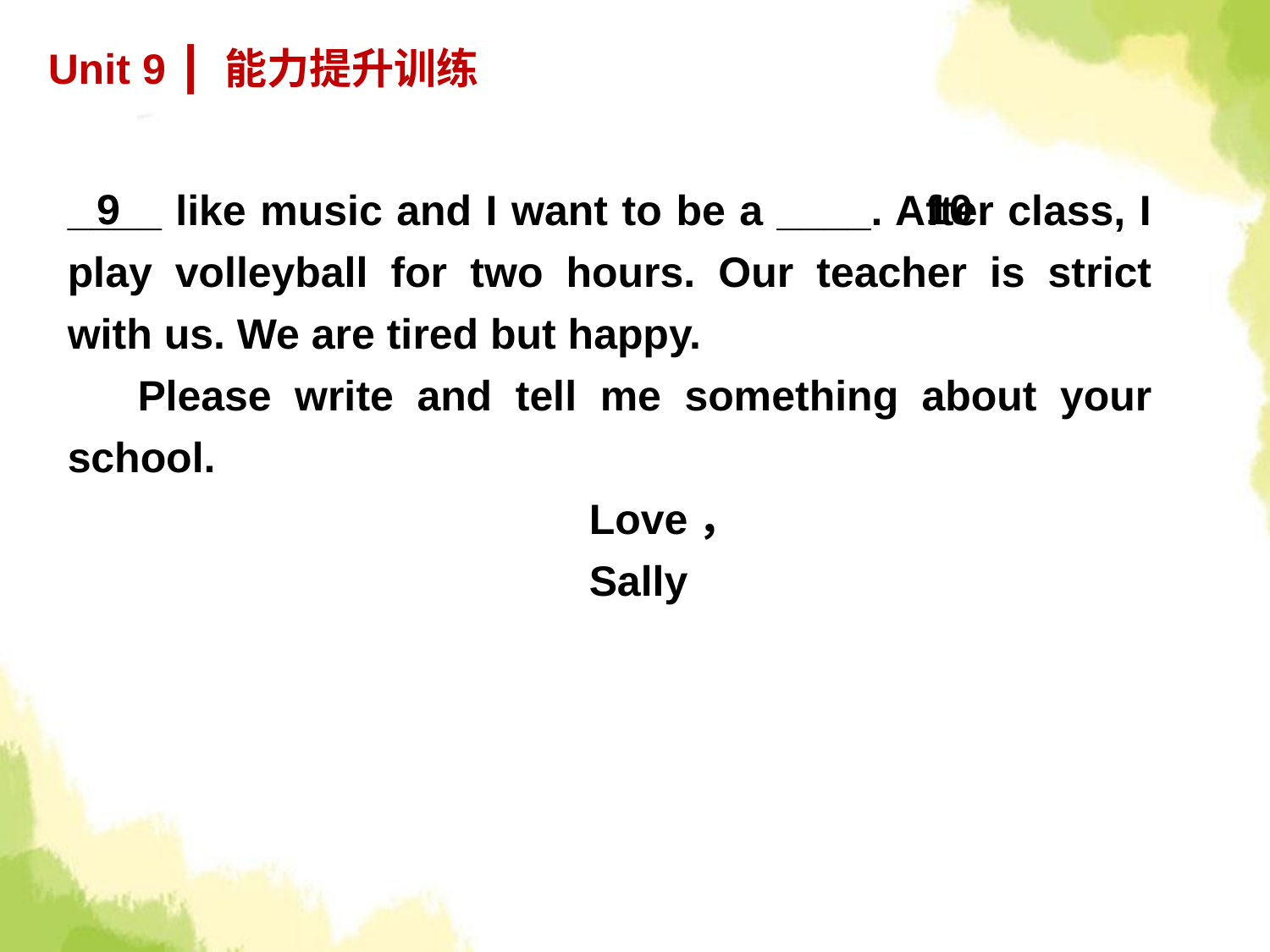

Unit 9 ┃ 能力提升训练
____ like music and I want to be a ____. After class, I play volleyball for two hours. Our teacher is strict with us. We are tired but happy.
   Please write and tell me something about your school.
                                            Love，
                                            Sally
9
10